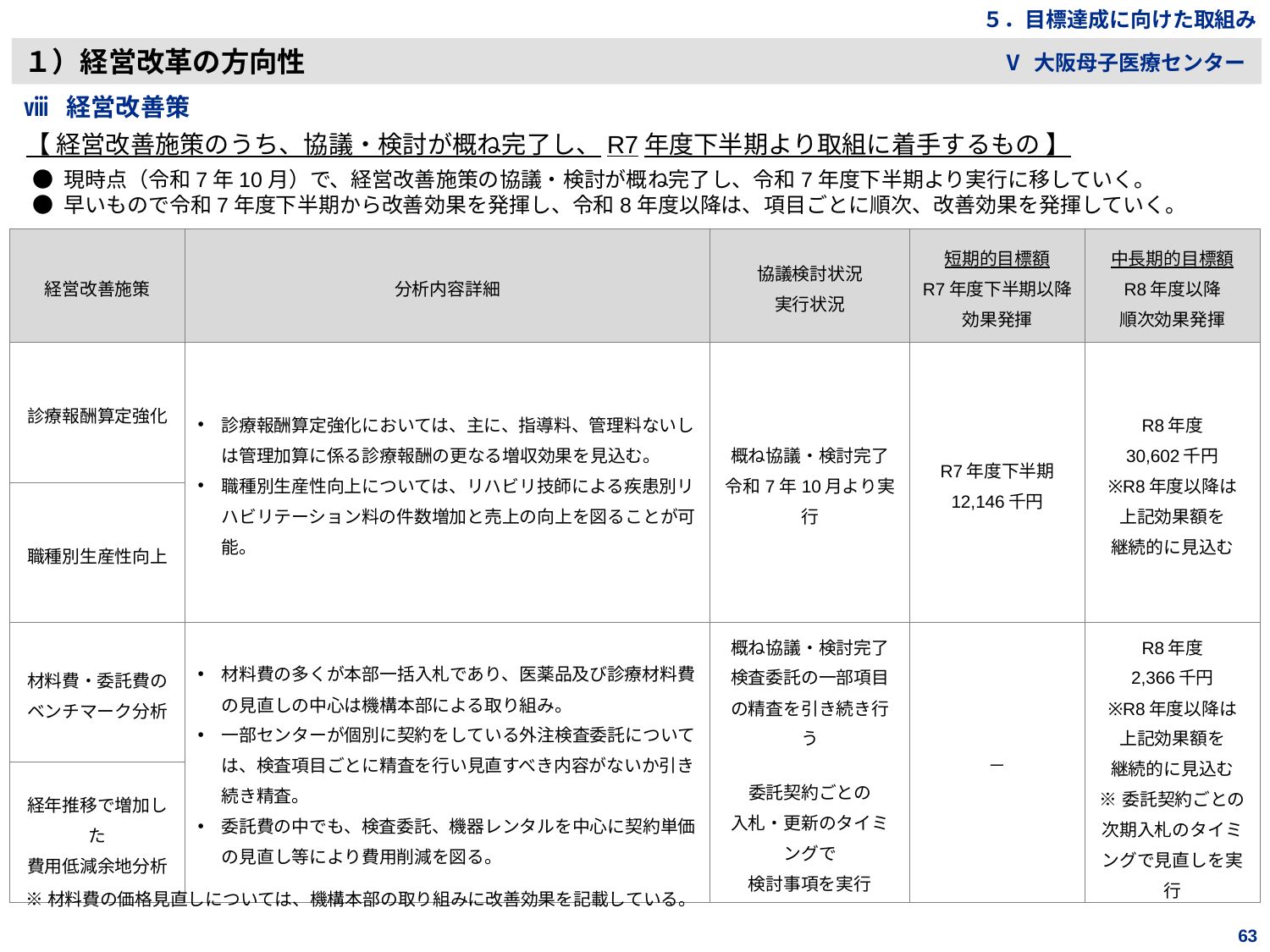

５．目標達成に向けた取組み
１）経営改革の方向性
Ⅴ 大阪母子医療センター
ⅷ  経営改善策
【 経営改善施策のうち、協議・検討が概ね完了し、R7年度下半期より取組に着手するもの 】
● 現時点（令和7年10月）で、経営改善施策の協議・検討が概ね完了し、令和7年度下半期より実行に移していく。
● 早いもので令和7年度下半期から改善効果を発揮し、令和8年度以降は、項目ごとに順次、改善効果を発揮していく。
| 経営改善施策 | 分析内容詳細 | 協議検討状況 実行状況 | 短期的目標額 R7年度下半期以降 効果発揮 | 中長期的目標額 R8年度以降 順次効果発揮 |
| --- | --- | --- | --- | --- |
| 診療報酬算定強化 | 診療報酬算定強化においては、主に、指導料、管理料ないしは管理加算に係る診療報酬の更なる増収効果を見込む。 職種別生産性向上については、リハビリ技師による疾患別リハビリテーション料の件数増加と売上の向上を図ることが可能。 | 概ね協議・検討完了 令和7年10月より実行 | R7年度下半期 12,146千円 | R8年度 30,602千円 ※R8年度以降は 上記効果額を 継続的に見込む |
| 職種別生産性向上 |  |  |  |  |
| 材料費・委託費の ベンチマーク分析 | 材料費の多くが本部一括入札であり、医薬品及び診療材料費の見直しの中心は機構本部による取り組み。 一部センターが個別に契約をしている外注検査委託については、検査項目ごとに精査を行い見直すべき内容がないか引き続き精査。 委託費の中でも、検査委託、機器レンタルを中心に契約単価の見直し等により費用削減を図る。 | 概ね協議・検討完了 検査委託の一部項目の精査を引き続き行う 委託契約ごとの 入札・更新のタイミングで 検討事項を実行 | － | R8年度 2,366千円 ※R8年度以降は 上記効果額を 継続的に見込む ※委託契約ごとの 次期入札のタイミングで見直しを実行 |
| 経年推移で増加した 費用低減余地分析 |  |  |  |  |
※材料費の価格見直しについては、機構本部の取り組みに改善効果を記載している。
63